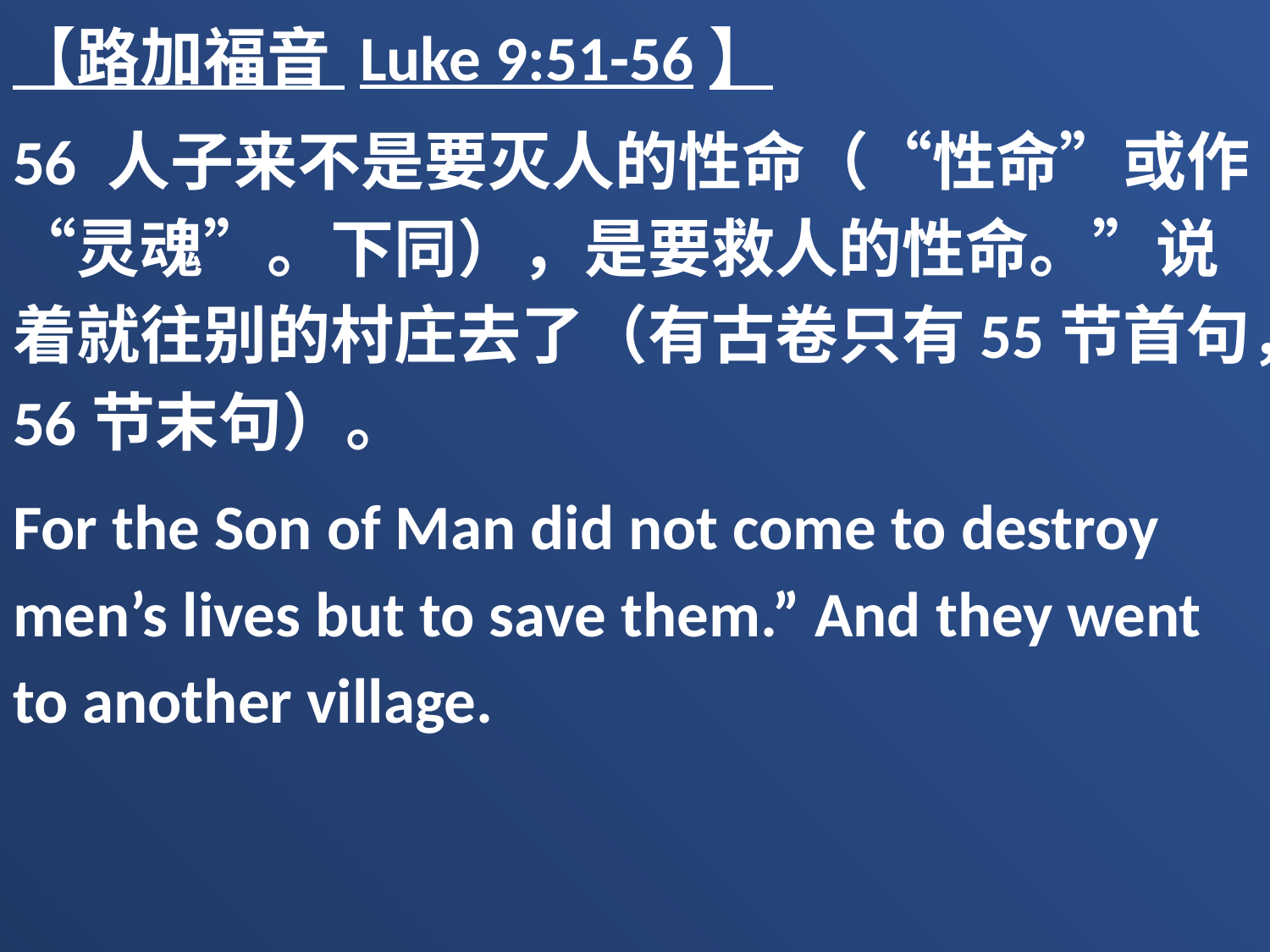

【路加福音 Luke 9:51-56】
56 人子来不是要灭人的性命（“性命”或作“灵魂”。下同），是要救人的性命。”说着就往别的村庄去了（有古卷只有55节首句，56节末句）。
For the Son of Man did not come to destroy men’s lives but to save them.” And they went to another village.